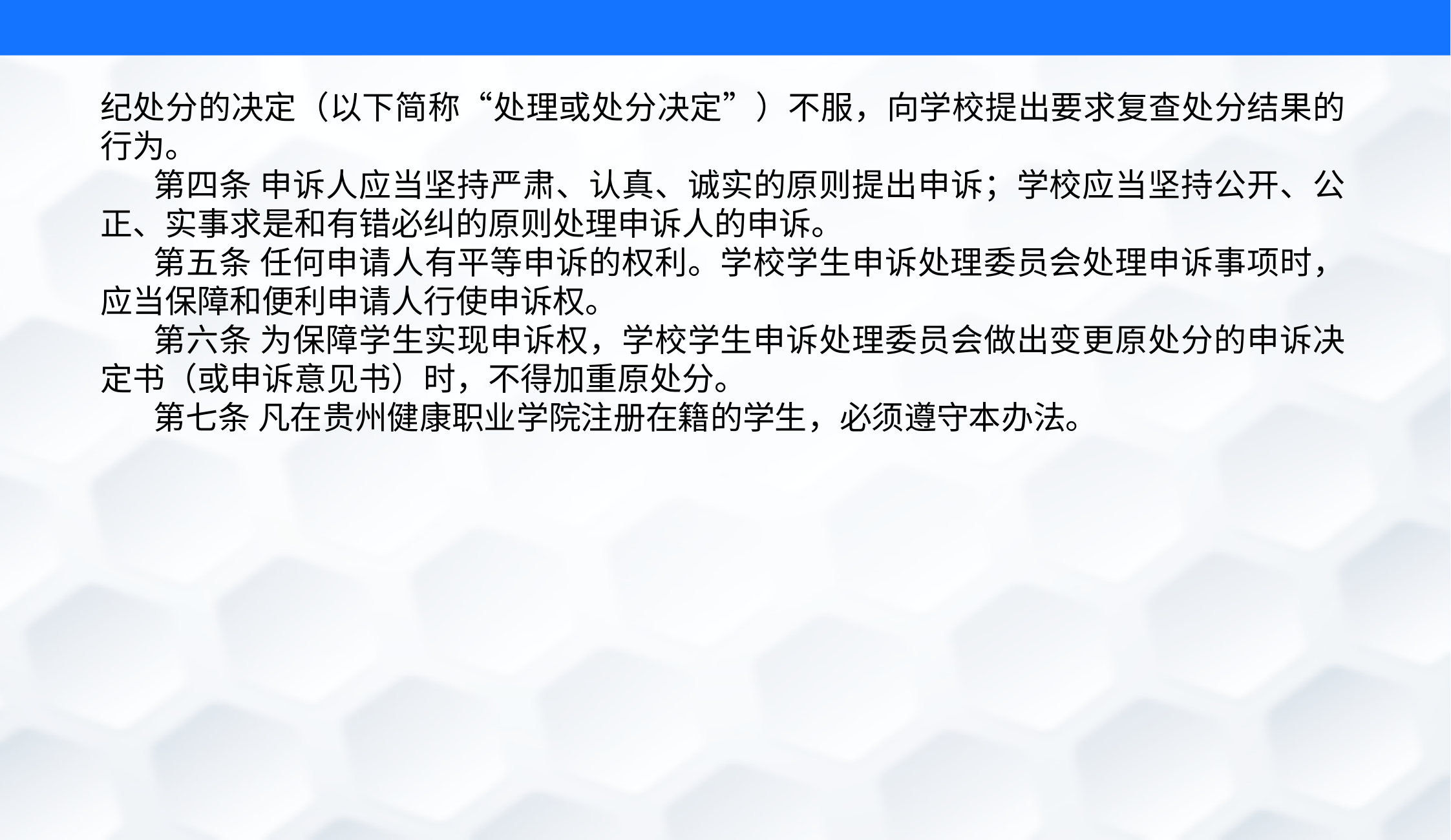

纪处分的决定（以下简称“处理或处分决定”）不服，向学校提出要求复查处分结果的行为。
第四条 申诉人应当坚持严肃、认真、诚实的原则提出申诉；学校应当坚持公开、公正、实事求是和有错必纠的原则处理申诉人的申诉。
第五条 任何申请人有平等申诉的权利。学校学生申诉处理委员会处理申诉事项时，应当保障和便利申请人行使申诉权。
第六条 为保障学生实现申诉权，学校学生申诉处理委员会做出变更原处分的申诉决定书（或申诉意见书）时，不得加重原处分。
第七条 凡在贵州健康职业学院注册在籍的学生，必须遵守本办法。